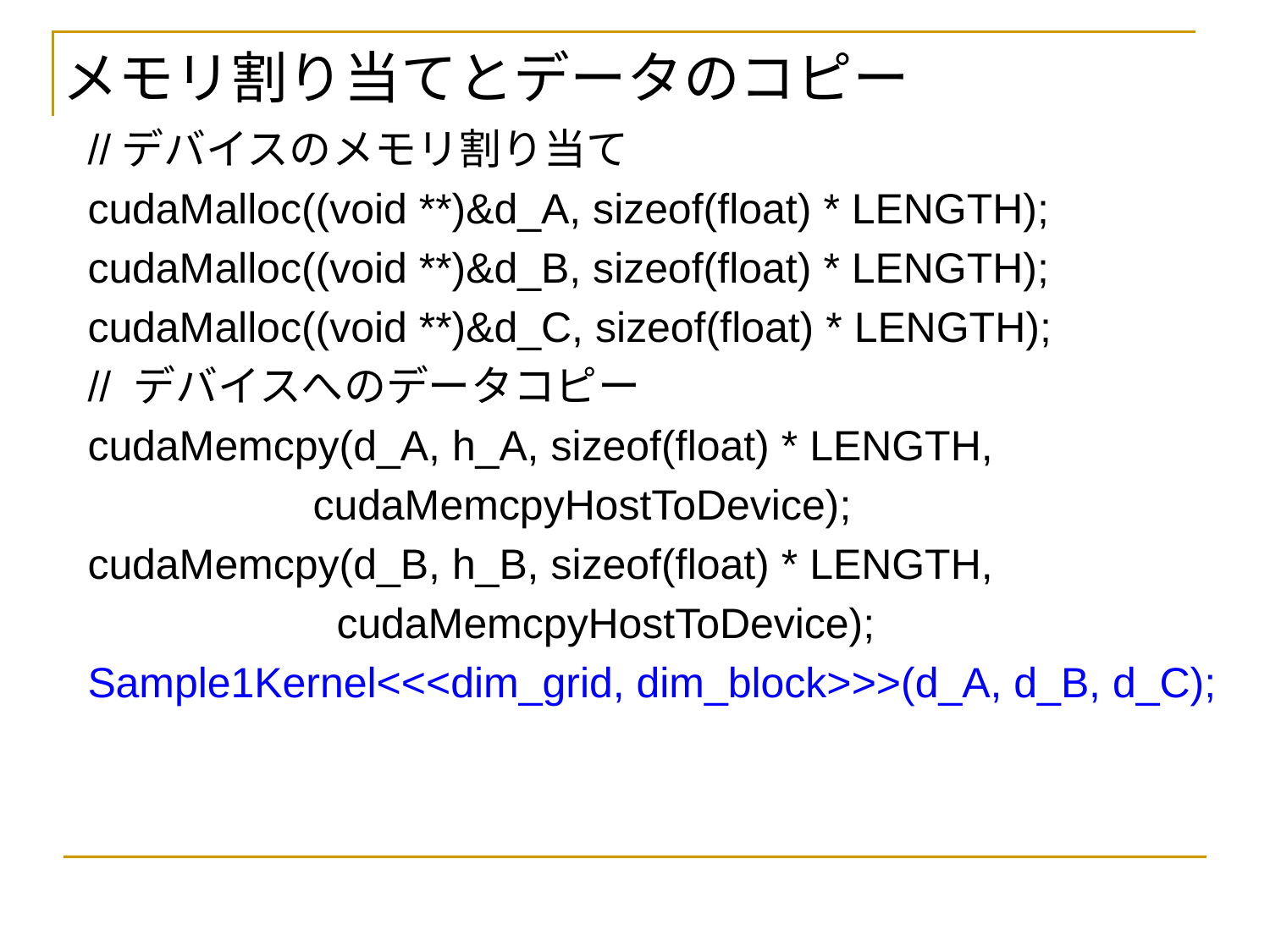

メモリ割り当てとデータのコピー
//デバイスのメモリ割り当て
cudaMalloc((void **)&d_A, sizeof(float) * LENGTH);
cudaMalloc((void **)&d_B, sizeof(float) * LENGTH);
cudaMalloc((void **)&d_C, sizeof(float) * LENGTH);
// デバイスへのデータコピー
cudaMemcpy(d_A, h_A, sizeof(float) * LENGTH,
                   cudaMemcpyHostToDevice);
cudaMemcpy(d_B, h_B, sizeof(float) * LENGTH,
                     cudaMemcpyHostToDevice);
Sample1Kernel<<<dim_grid, dim_block>>>(d_A, d_B, d_C);